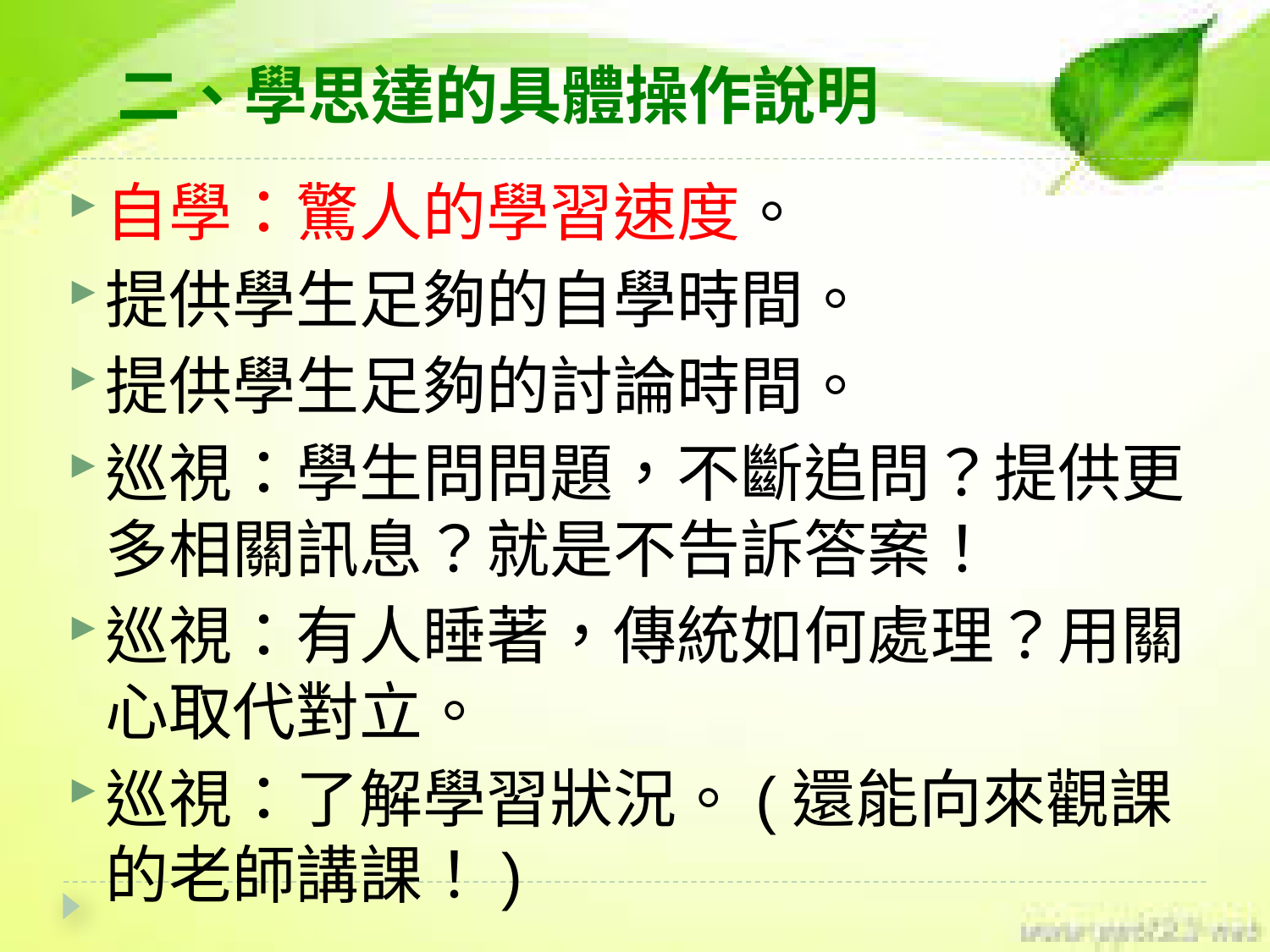

# 二、學思達的具體操作說明
自學：驚人的學習速度。
提供學生足夠的自學時間。
提供學生足夠的討論時間。
巡視：學生問問題，不斷追問？提供更多相關訊息？就是不告訴答案！
巡視：有人睡著，傳統如何處理？用關心取代對立。
巡視：了解學習狀況。(還能向來觀課的老師講課！)